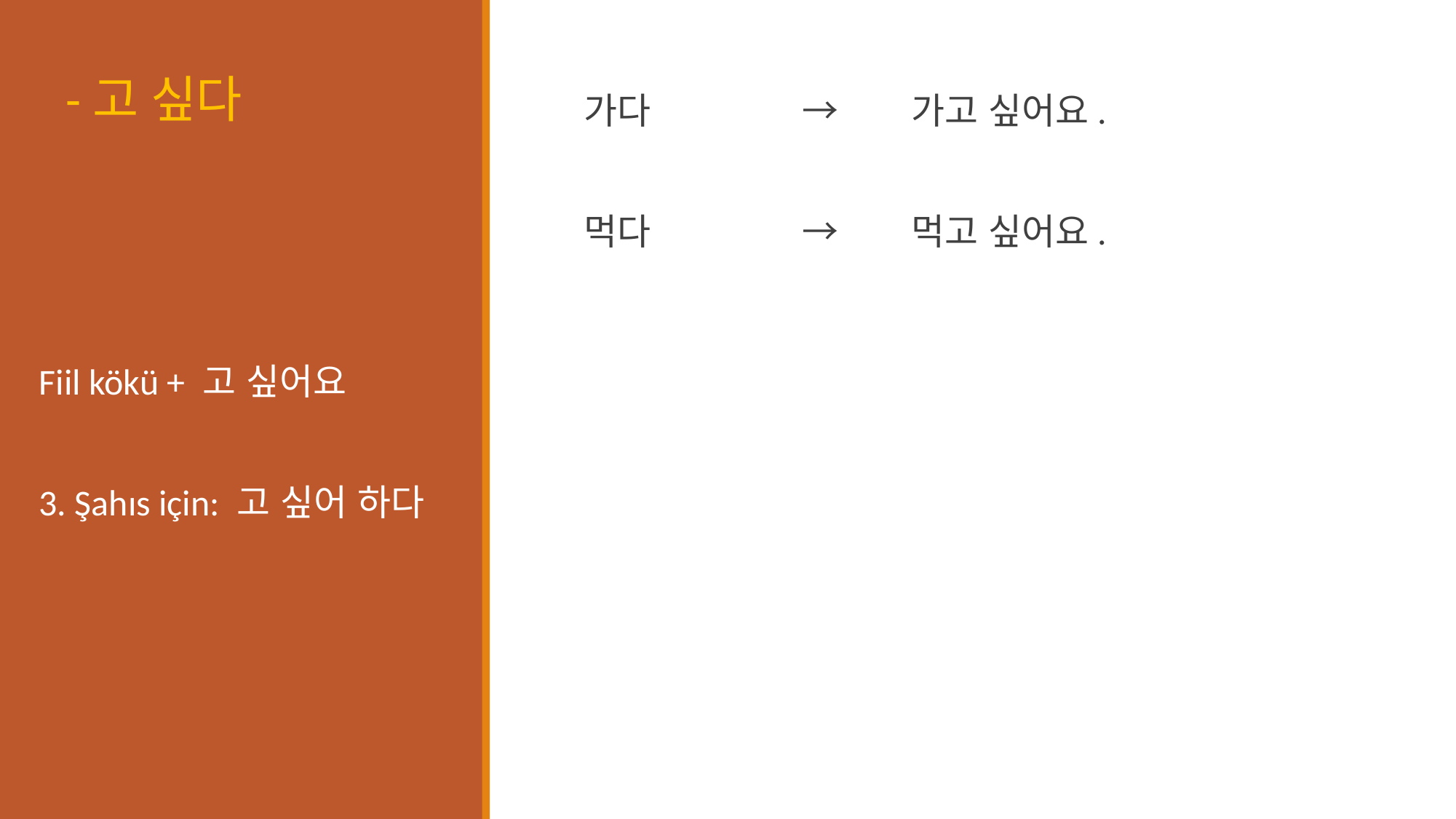

# -고 싶다
가다		→	가고 싶어요.

먹다		→	먹고 싶어요.
Fiil kökü + 고 싶어요

3. Şahıs için: 고 싶어 하다